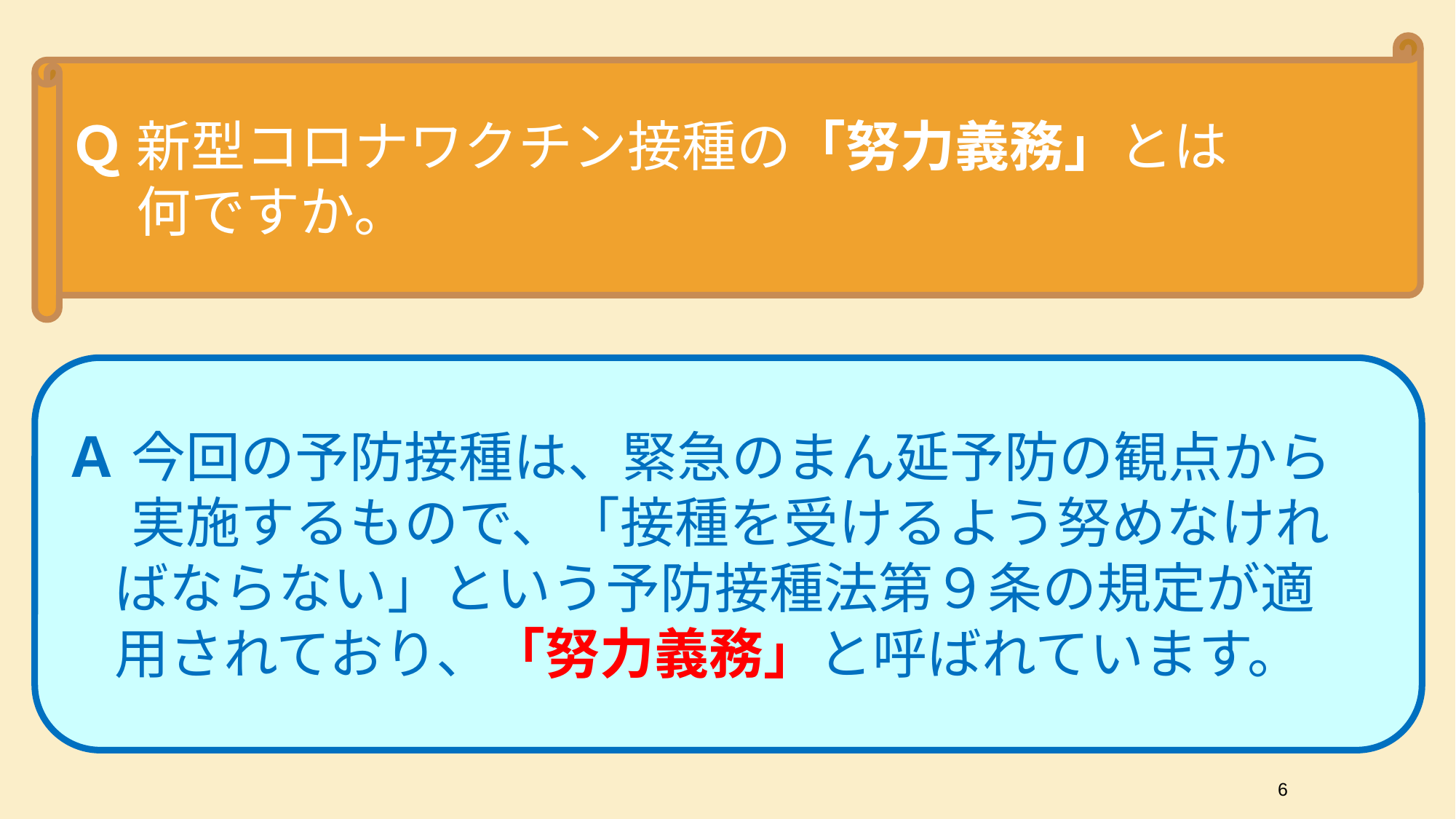

Ｑ 新型コロナワクチン接種の「努力義務」とは
　 何ですか。
Ａ 今回の予防接種は、緊急のまん延予防の観点から
　 実施するもので、「接種を受けるよう努めなけれ
   ばならない」という予防接種法第９条の規定が適
   用されており、「努力義務」と呼ばれています。
6